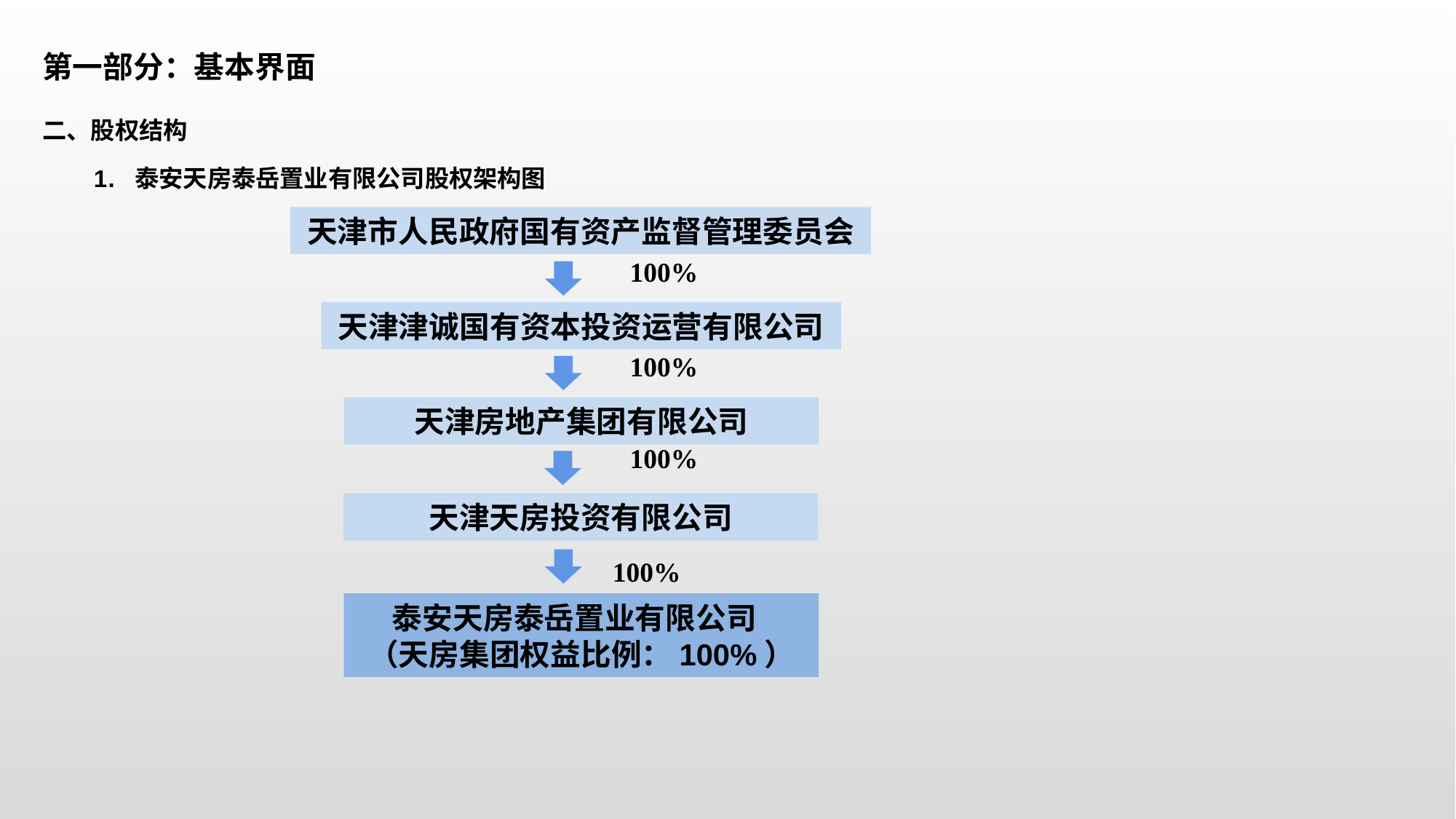

第一部分：基本界面
二、股权结构
泰安天房泰岳置业有限公司股权架构图
天津市人民政府国有资产监督管理委员会
100%

天津津诚国有资本投资运营有限公司
100%

天津房地产集团有限公司
100%

天津天房投资有限公司

100%
泰安天房泰岳置业有限公司
（天房集团权益比例：100%）